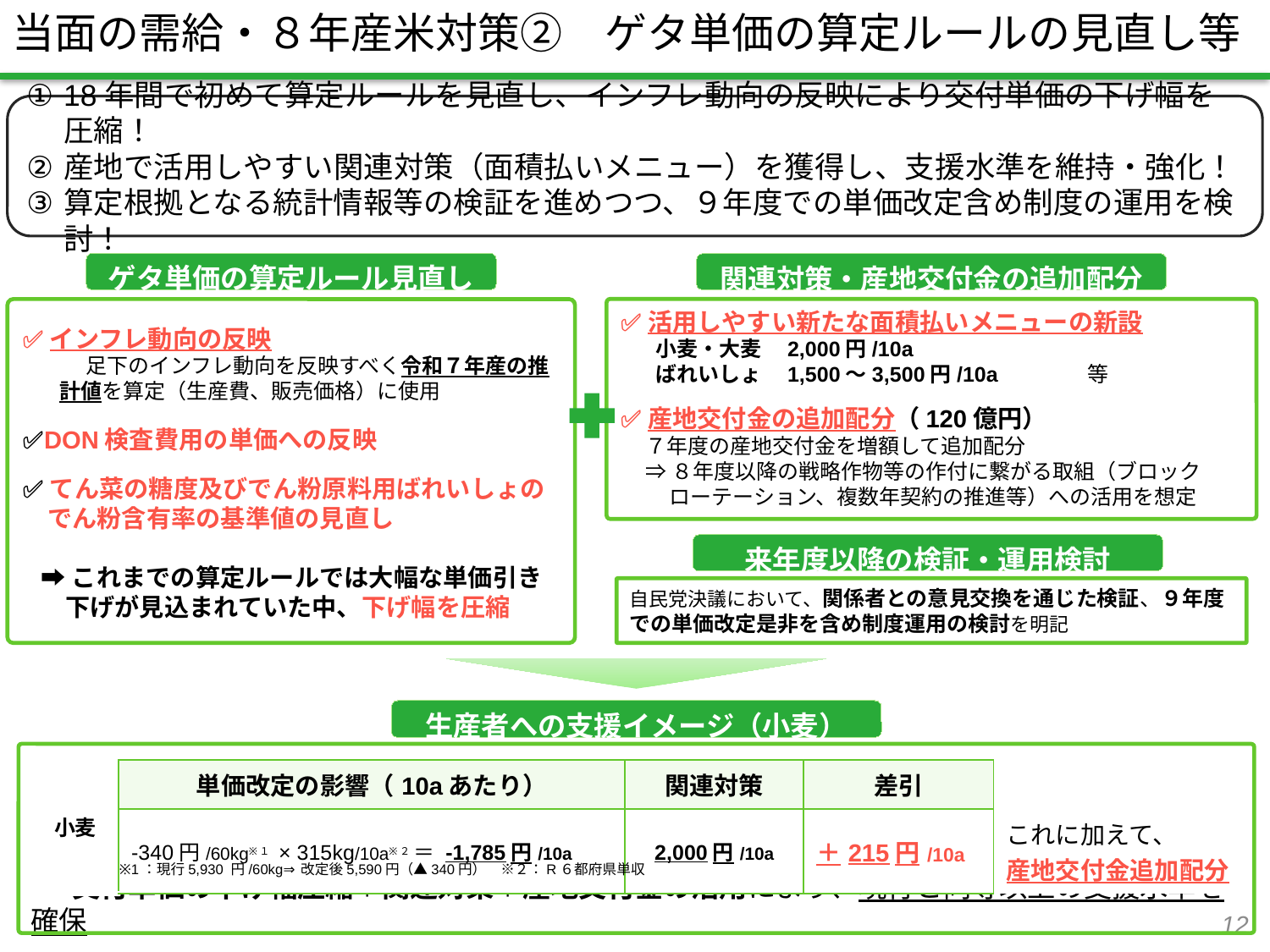

当面の需給・８年産米対策②　ゲタ単価の算定ルールの見直し等
18年間で初めて算定ルールを見直し、インフレ動向の反映により交付単価の下げ幅を圧縮！
産地で活用しやすい関連対策（面積払いメニュー）を獲得し、支援水準を維持・強化！
算定根拠となる統計情報等の検証を進めつつ、９年度での単価改定含め制度の運用を検討！
ゲタ単価の算定ルール見直し
関連対策・産地交付金の追加配分
✅活用しやすい新たな面積払いメニューの新設
 小麦・大麦　2,000円/10a
 ばれいしょ　1,500～3,500円/10a　　　　等

✅産地交付金の追加配分（120億円）
７年度の産地交付金を増額して追加配分
⇒８年度以降の戦略作物等の作付に繋がる取組（ブロックローテーション、複数年契約の推進等）への活用を想定

✅インフレ動向の反映
　　　⾜下のインフレ動向を反映すべく令和７年産の推計値を算定（生産費、販売価格）に使用

✅DON検査費⽤の単価への反映

✅てん菜の糖度及びでん粉原料⽤ばれいしょのでん粉含有率の基準値の⾒直し

来年度以降の検証・運用検討
➡これまでの算定ルールでは大幅な単価引き下げが見込まれていた中、下げ幅を圧縮
自民党決議において、関係者との意見交換を通じた検証、９年度での単価改定是非を含め制度運用の検討を明記

生産者への支援イメージ（小麦）

| 小麦 | 単価改定の影響（10aあたり） | 関連対策 | 差引 | これに加えて、 産地交付金追加配分 |
| --- | --- | --- | --- | --- |
|  | -340円/60kg※１ × 315kg/10a※２ ＝ -1,785円/10a | 2,000円/10a | ＋215円/10a |  |
※1：現行5,930 円/60kg⇒改定後5,590円（▲340円）　※２：R６都府県単収
➡ 交付単価の下げ幅圧縮＋関連対策＋産地交付金の活用により、現行と同等以上の支援水準を確保
12